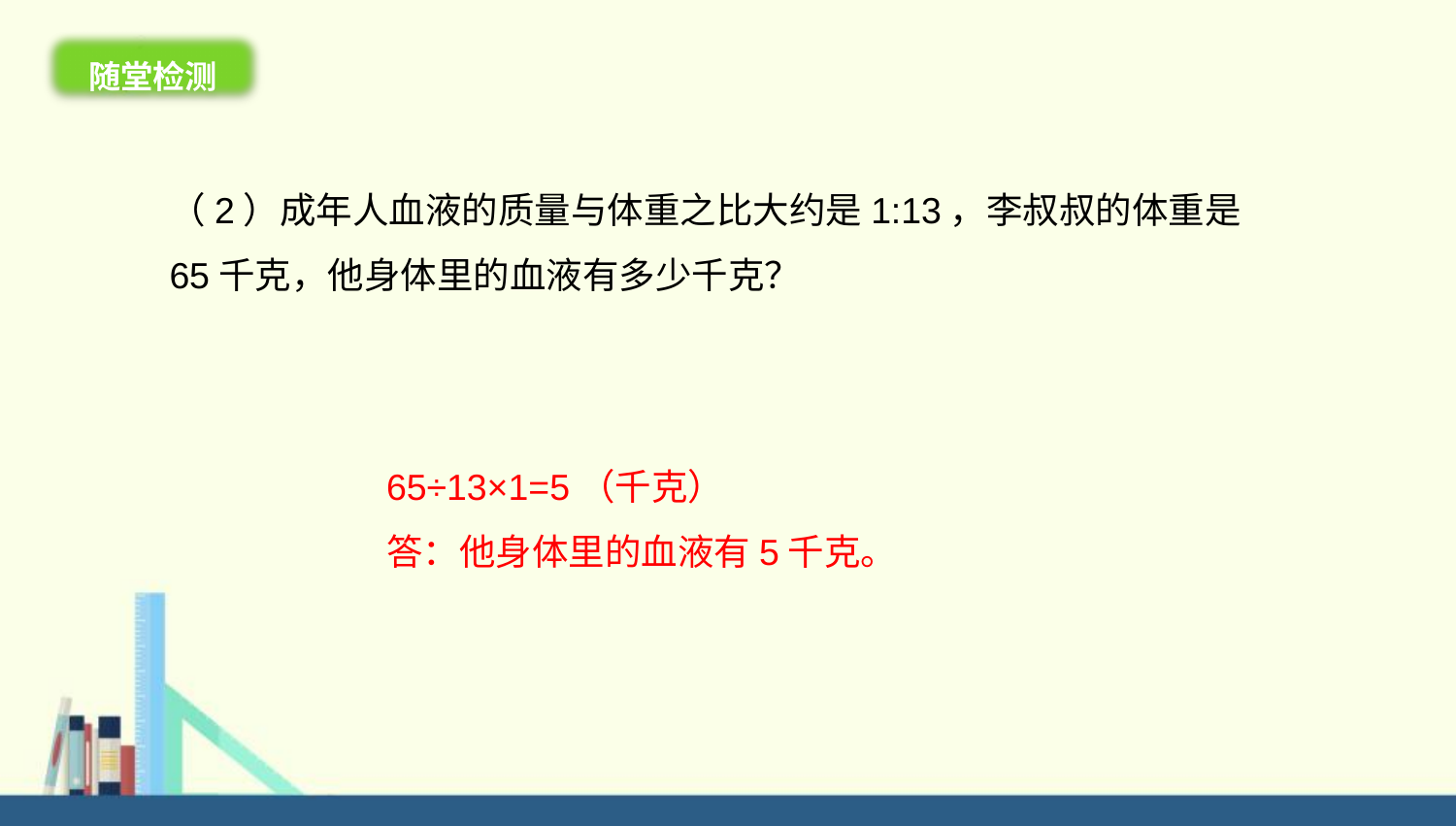

随堂检测
（2）成年人血液的质量与体重之比大约是1:13，李叔叔的体重是65千克，他身体里的血液有多少千克？
65÷13×1=5（千克）
答：他身体里的血液有5千克。